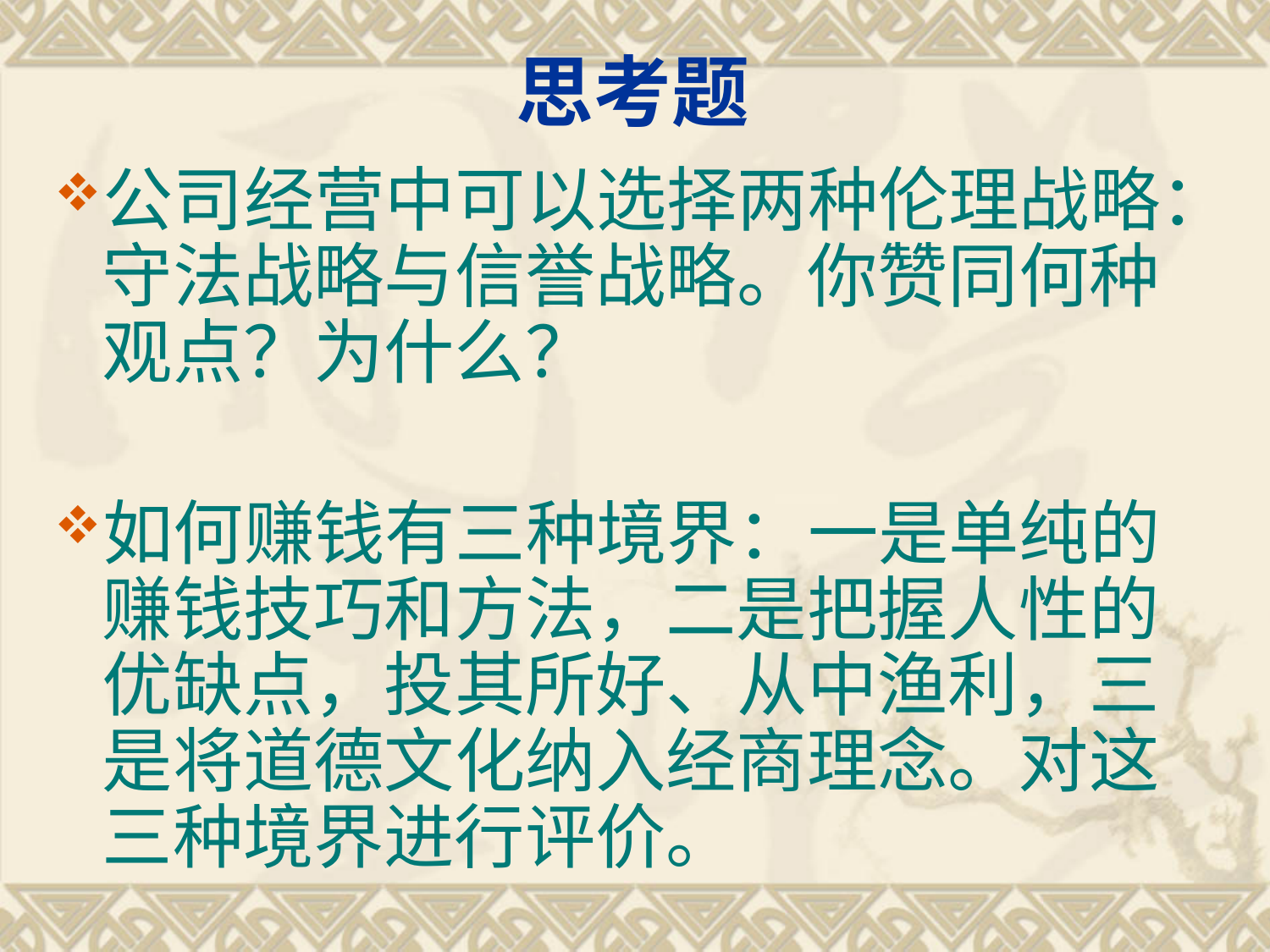

思考题
公司经营中可以选择两种伦理战略：守法战略与信誉战略。你赞同何种观点？为什么？

如何赚钱有三种境界：一是单纯的赚钱技巧和方法，二是把握人性的优缺点，投其所好、从中渔利，三是将道德文化纳入经商理念。对这三种境界进行评价。